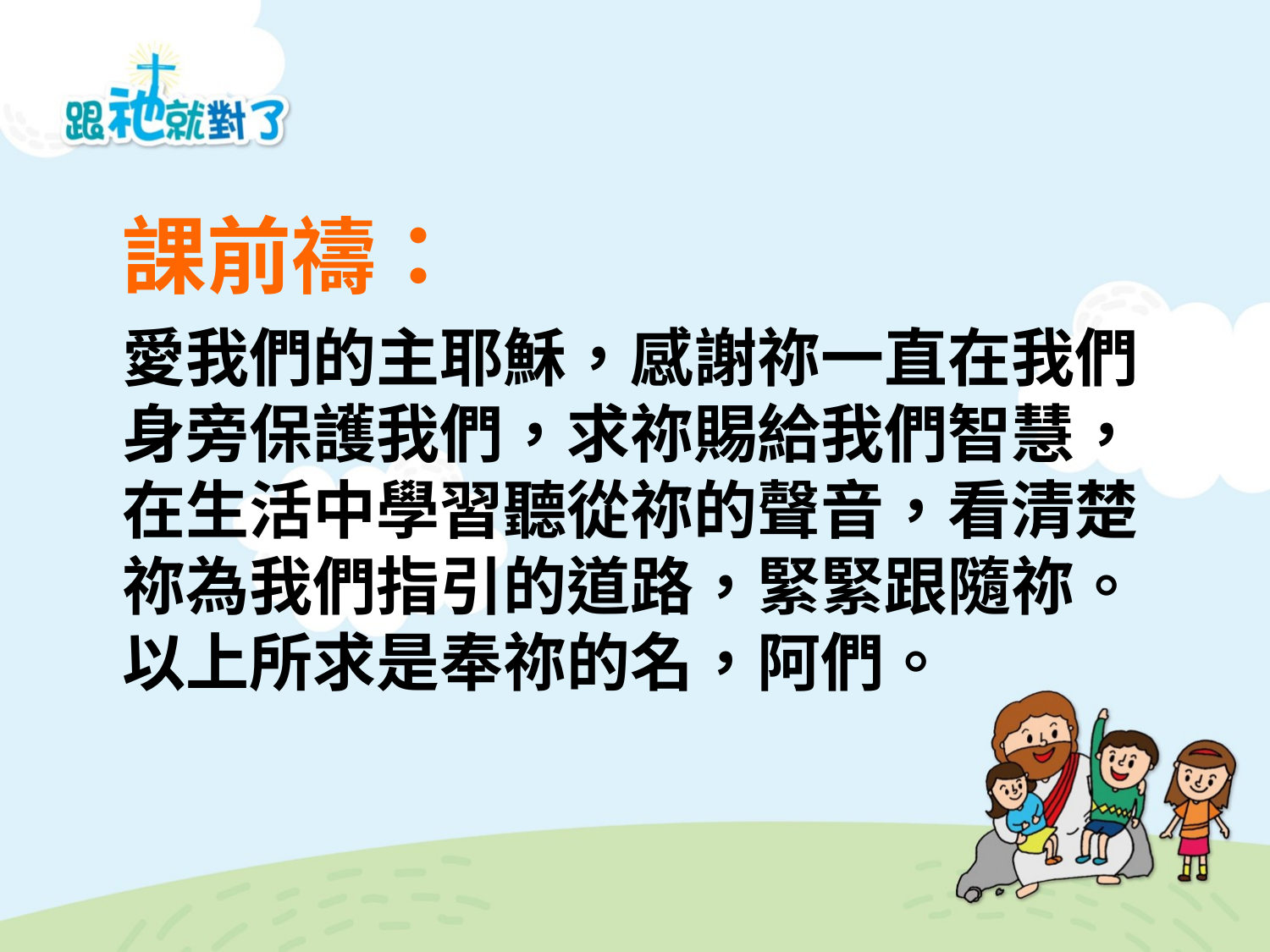

課前禱：
愛我們的主耶穌，感謝祢一直在我們身旁保護我們，求祢賜給我們智慧，在生活中學習聽從祢的聲音，看清楚祢為我們指引的道路，緊緊跟隨祢。以上所求是奉祢的名，阿們。